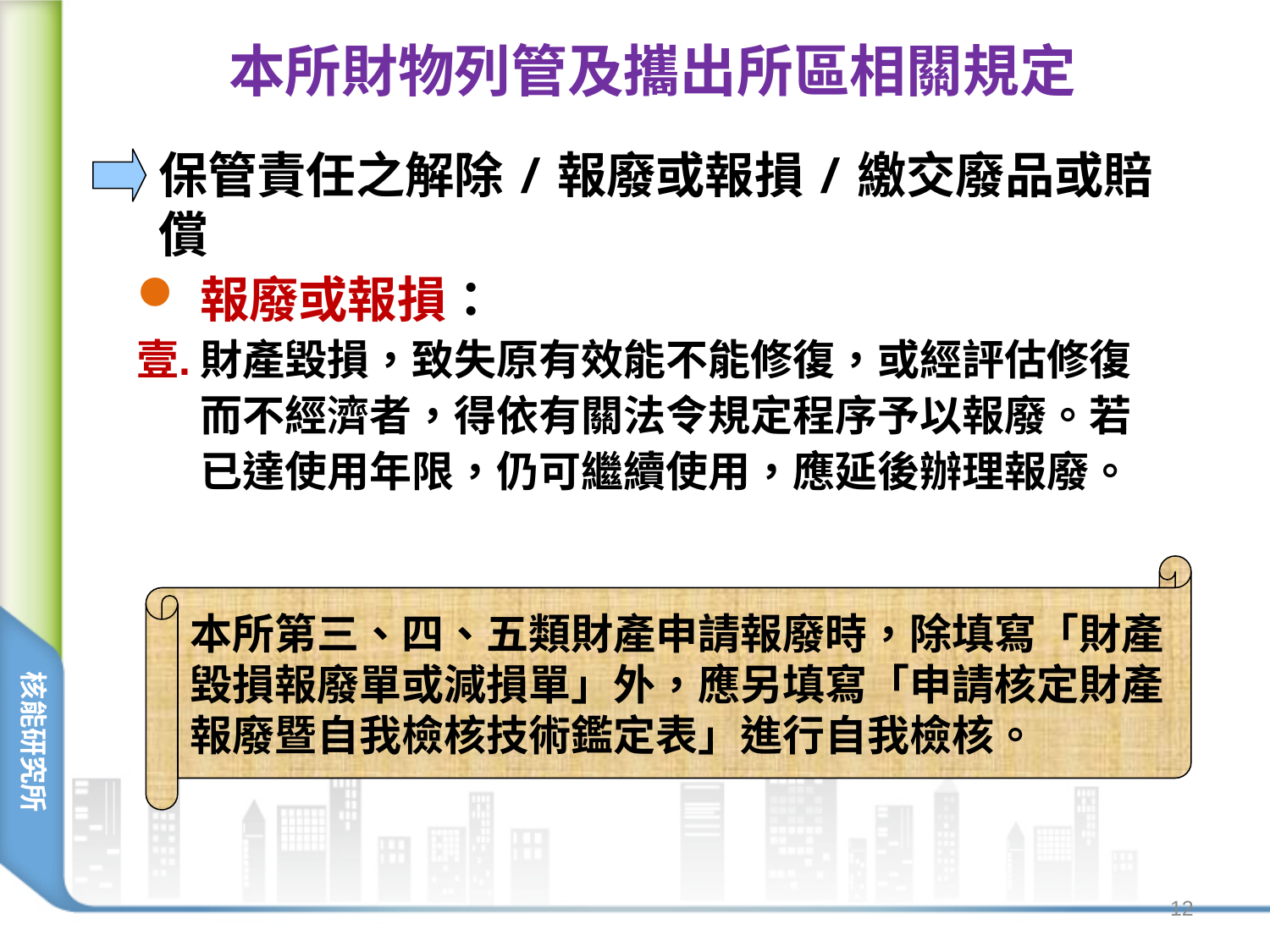

本所財物列管及攜出所區相關規定
保管責任之解除/報廢或報損/繳交廢品或賠償

報廢或報損：
財產毀損，致失原有效能不能修復，或經評估修復而不經濟者，得依有關法令規定程序予以報廢。若已達使用年限，仍可繼續使用，應延後辦理報廢。
本所第三、四、五類財產申請報廢時，除填寫「財產
毀損報廢單或減損單」外，應另填寫「申請核定財產
報廢暨自我檢核技術鑑定表」進行自我檢核。
12